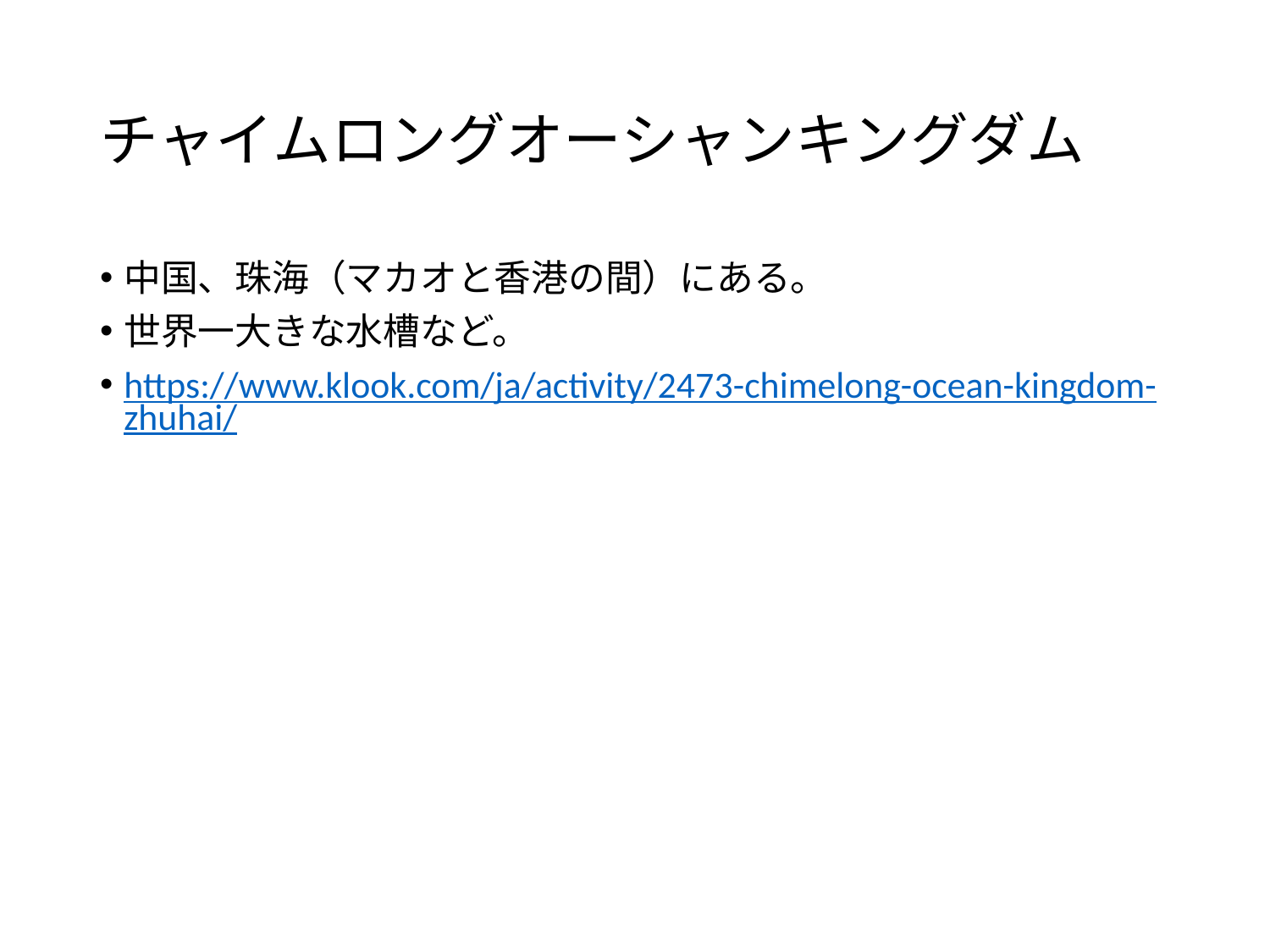

# チャイムロングオーシャンキングダム
中国、珠海（マカオと香港の間）にある。
世界一大きな水槽など。
https://www.klook.com/ja/activity/2473-chimelong-ocean-kingdom-zhuhai/